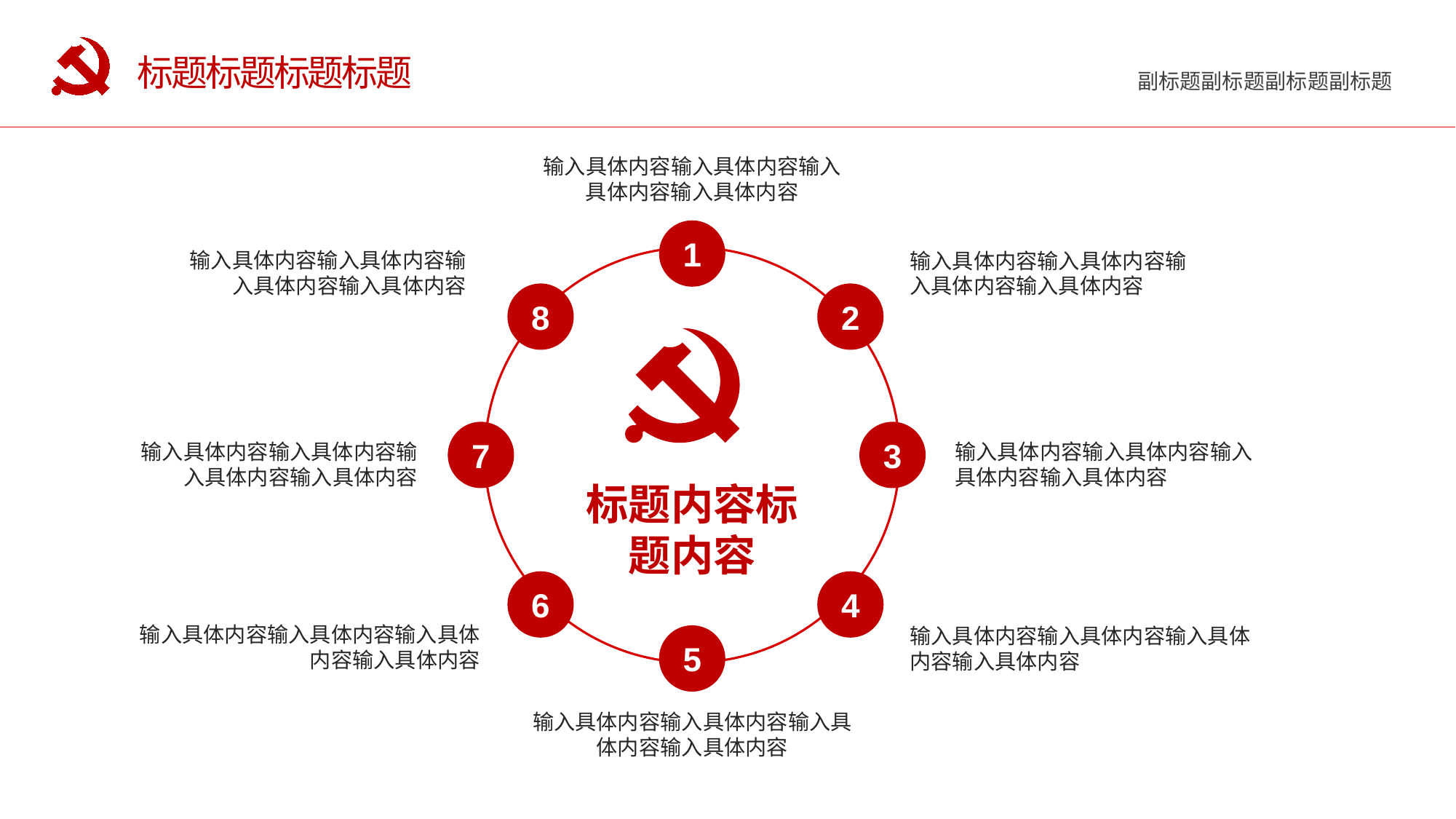

# 标题标题标题标题
输入具体内容输入具体内容输入具体内容输入具体内容
1
输入具体内容输入具体内容输入具体内容输入具体内容

输入具体内容输入具体内容输入具体内容输入具体内容
8
2

7
3
输入具体内容输入具体内容输入具体内容输入具体内容
输入具体内容输入具体内容输入具体内容输入具体内容
标题内容标题内容
6
4
输入具体内容输入具体内容输入具体内容输入具体内容
输入具体内容输入具体内容输入具体内容输入具体内容
5
输入具体内容输入具体内容输入具体内容输入具体内容